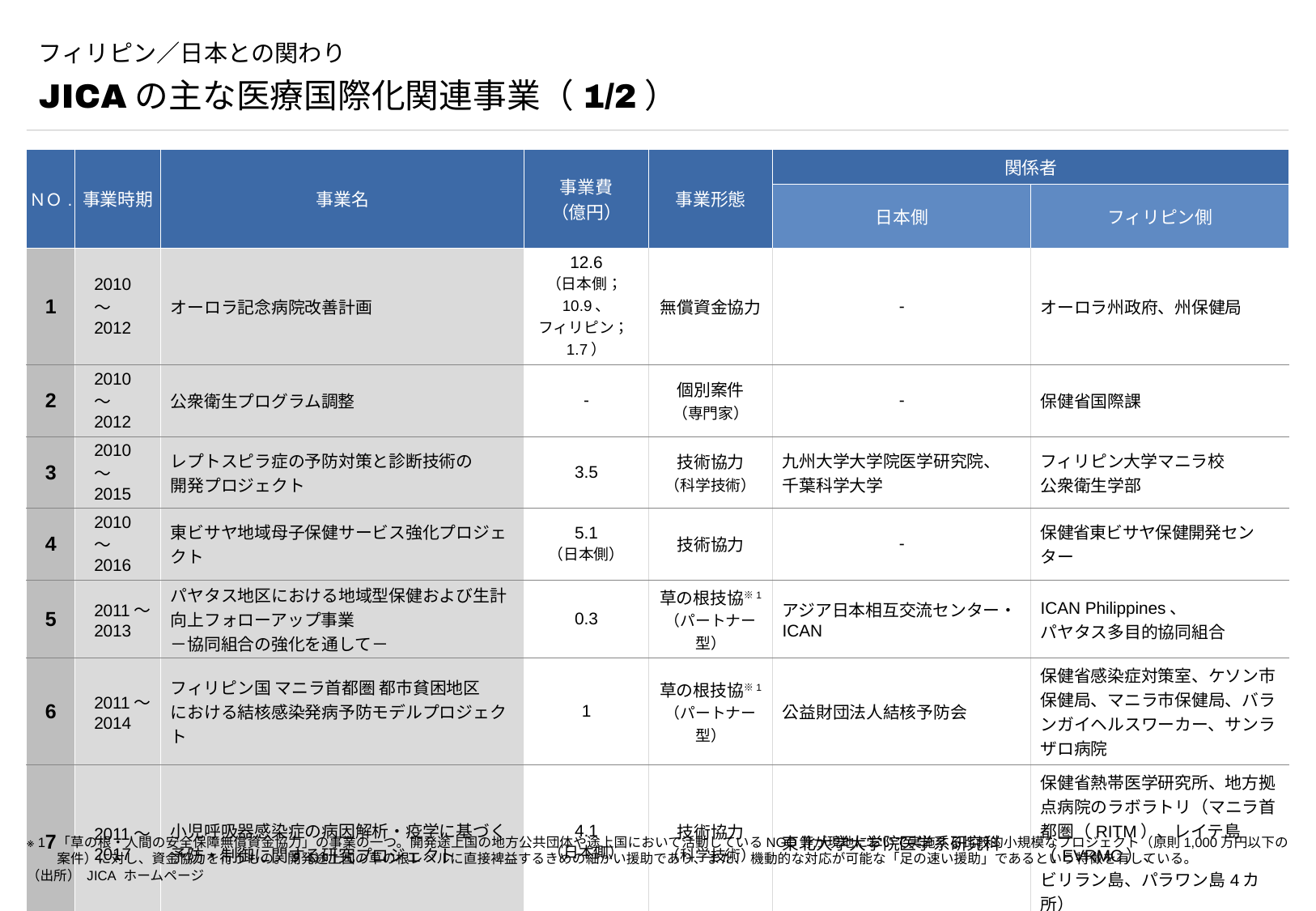

# フィリピン／日本との関わり
JICAの主な医療国際化関連事業（1/2）
| ＮＯ. | 事業時期 | 事業名 | 事業費 （億円） | 事業形態 | 関係者 |  |
| --- | --- | --- | --- | --- | --- | --- |
|  |  |  |  |  | 日本側 | フィリピン側 |
| 1 | 2010～2012 | オーロラ記念病院改善計画 | 12.6 （日本側；10.9、 フィリピン；1.7） | 無償資金協力 | - | オーロラ州政府、州保健局 |
| 2 | 2010～2012 | 公衆衛生プログラム調整 | - | 個別案件 （専門家） | - | 保健省国際課 |
| 3 | 2010～2015 | レプトスピラ症の予防対策と診断技術の 開発プロジェクト | 3.5 | 技術協力 （科学技術） | 九州大学大学院医学研究院、 千葉科学大学 | フィリピン大学マニラ校 公衆衛生学部 |
| 4 | 2010～2016 | 東ビサヤ地域母子保健サービス強化プロジェクト | 5.1 （日本側） | 技術協力 | - | 保健省東ビサヤ保健開発センター |
| 5 | 2011～2013 | パヤタス地区における地域型保健および生計向上フォローアップ事業 －協同組合の強化を通して－ | 0.3 | 草の根技協※1 （パートナー型） | アジア日本相互交流センター・ICAN | ICAN Philippines、 パヤタス多目的協同組合 |
| 6 | 2011～2014 | フィリピン国 マニラ首都圏 都市貧困地区 における結核感染発病予防モデルプロジェクト | 1 | 草の根技協※1 （パートナー型） | 公益財団法人結核予防会 | 保健省感染症対策室、ケソン市保健局、マニラ市保健局、バランガイヘルスワーカー、サンラザロ病院 |
| 7 | 2011～2017 | 小児呼吸器感染症の病因解析・疫学に基づく 予防・制御に関する研究プロジェクト | 4.1 （日本側） | 技術協力 （科学技術） | 東北大学大学院医学系研究科 | 保健省熱帯医学研究所、地方拠点病院のラボラトリ（マニラ首都圏（RITM）、レイテ島（EVRMC）、 ビリラン島、パラワン島4カ所） |
| 8 | 2012～2017 | コーディレラ地域保健システム強化プロジェクト | 4.8 （日本側） | 技術協力 | - | 保健省中央、保健省コーディレラ地域局、各州保健局 |
※1	「草の根・人間の安全保障無償資金協力」の事業の一つ。開発途上国の地方公共団体や途上国において活動しているNGO等が現地において実施する比較的小規模なプロジェクト（原則1,000万円以下の案件）に対し、資金協力を行うもの。開発途上国の草の根レベルに直接裨益するきめの細かい援助であり、また、 機動的な対応が可能な「足の速い援助」であるという特徴を有している。
（出所） JICA ホームページ